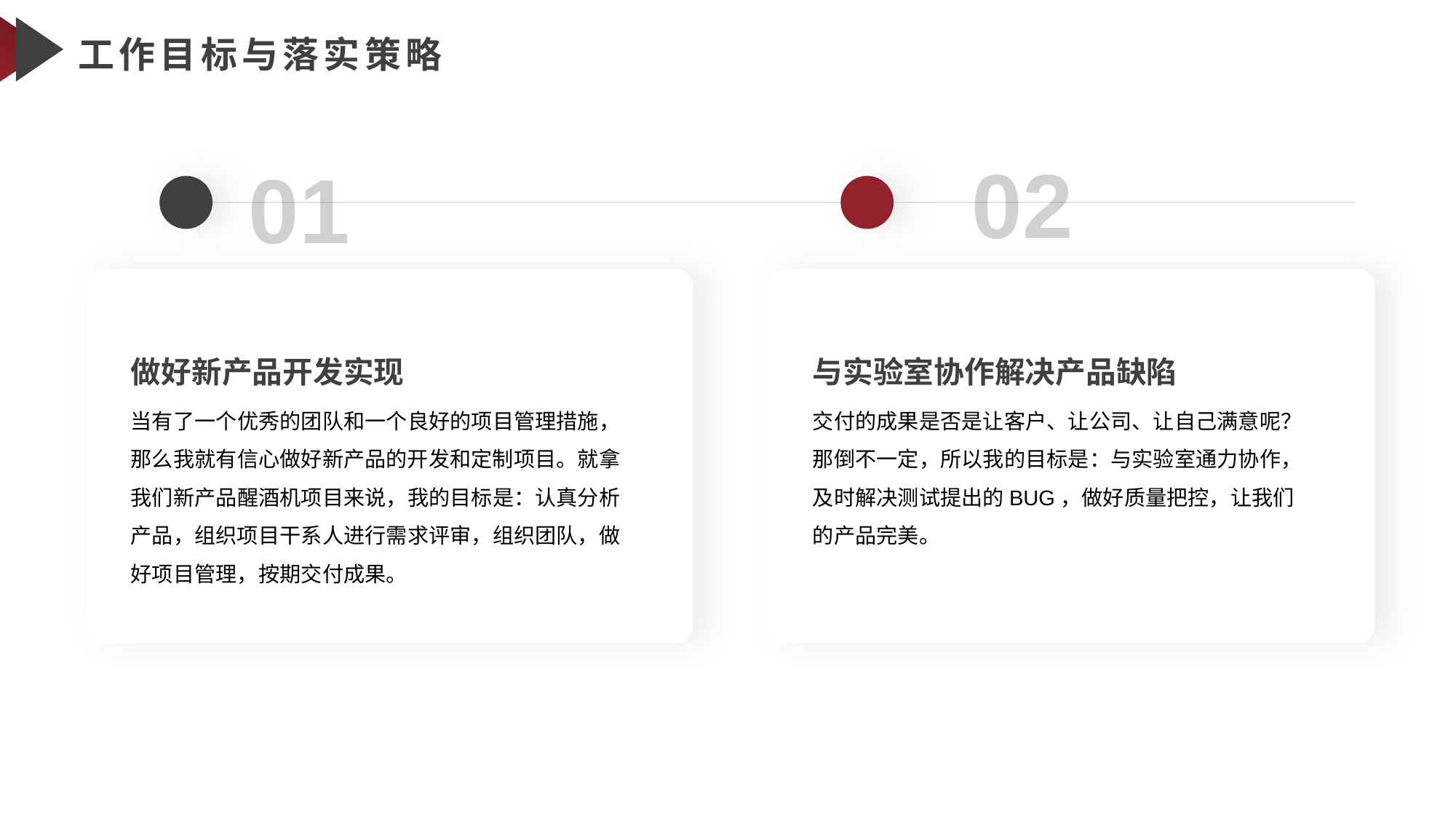

工作目标与落实策略
0 2

与实验室协作解决产品缺陷
交付的成果是否是让客户、让公司、让自己满意呢？那倒不一定，所以我的目标是：与实验室通力协作，及时解决测试提出的BUG，做好质量把控，让我们的产品完美。
0 1

做好新产品开发实现
当有了一个优秀的团队和一个良好的项目管理措施，那么我就有信心做好新产品的开发和定制项目。就拿我们新产品醒酒机项目来说，我的目标是：认真分析产品，组织项目干系人进行需求评审，组织团队，做好项目管理，按期交付成果。